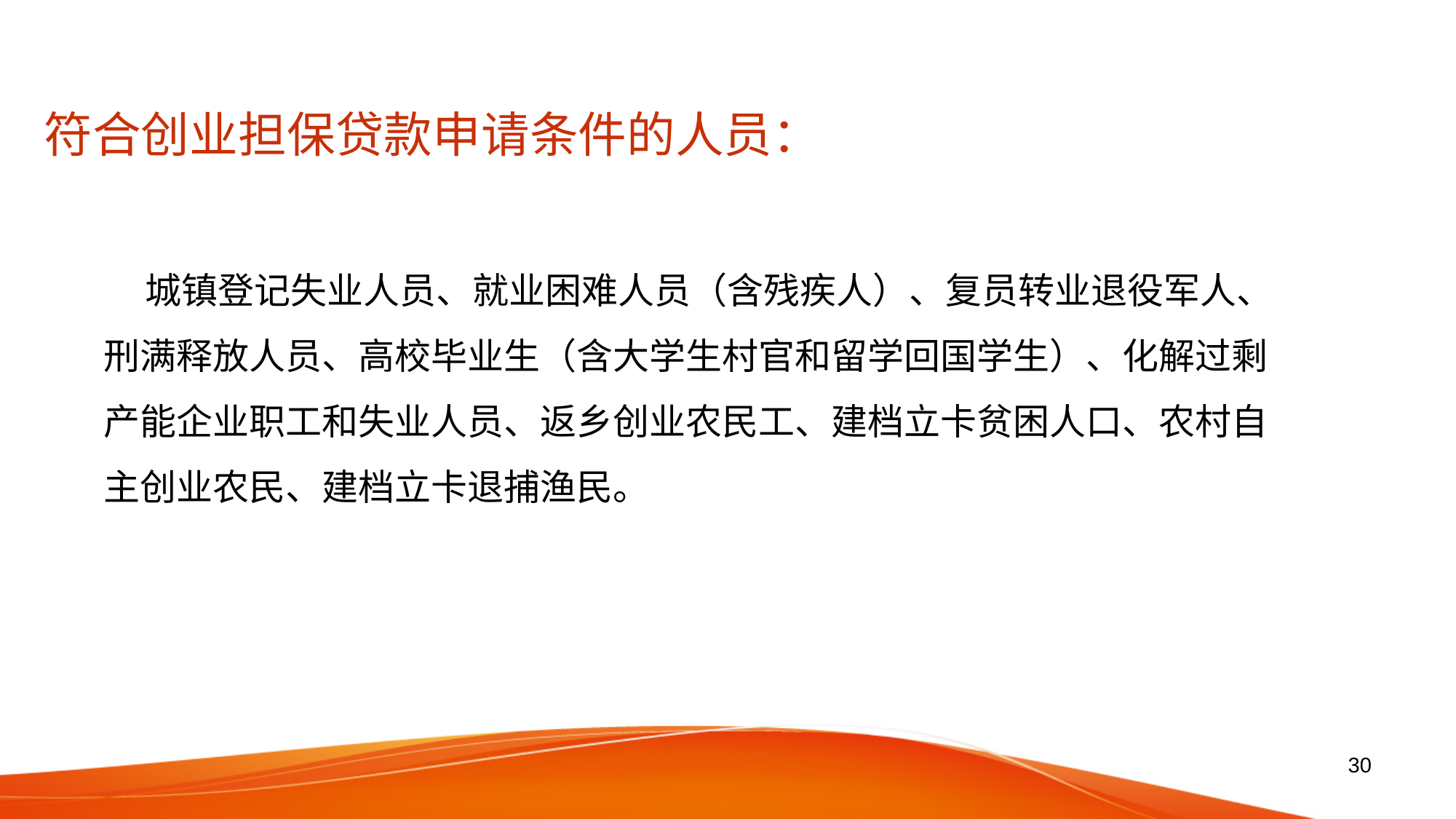

# 符合创业担保贷款申请条件的人员：
    城镇登记失业人员、就业困难人员（含残疾人）、复员转业退役军人、刑满释放人员、高校毕业生（含大学生村官和留学回国学生）、化解过剩产能企业职工和失业人员、返乡创业农民工、建档立卡贫困人口、农村自主创业农民、建档立卡退捕渔民。
30